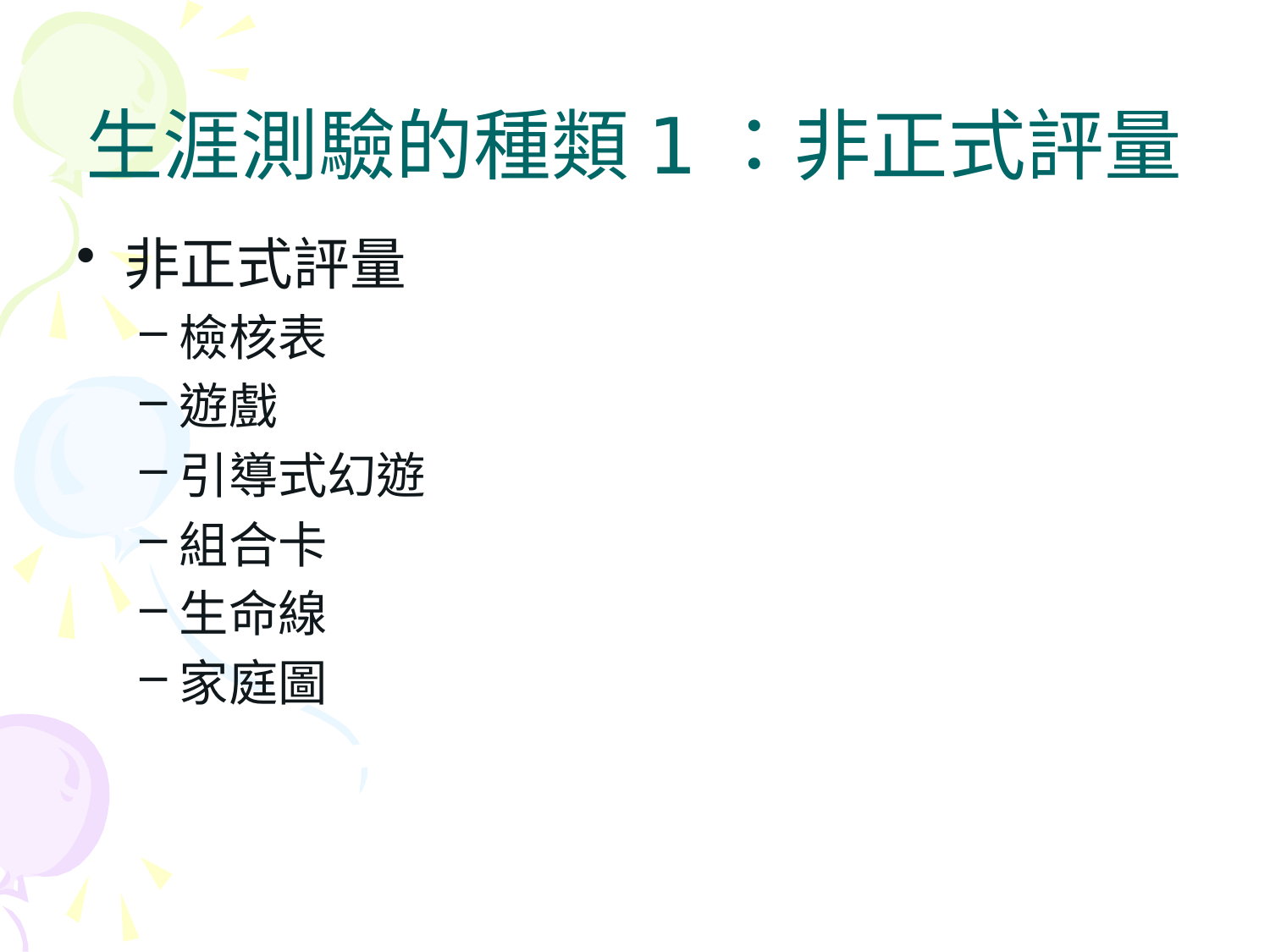

# 生涯測驗的種類1：非正式評量
非正式評量
檢核表
遊戲
引導式幻遊
組合卡
生命線
家庭圖